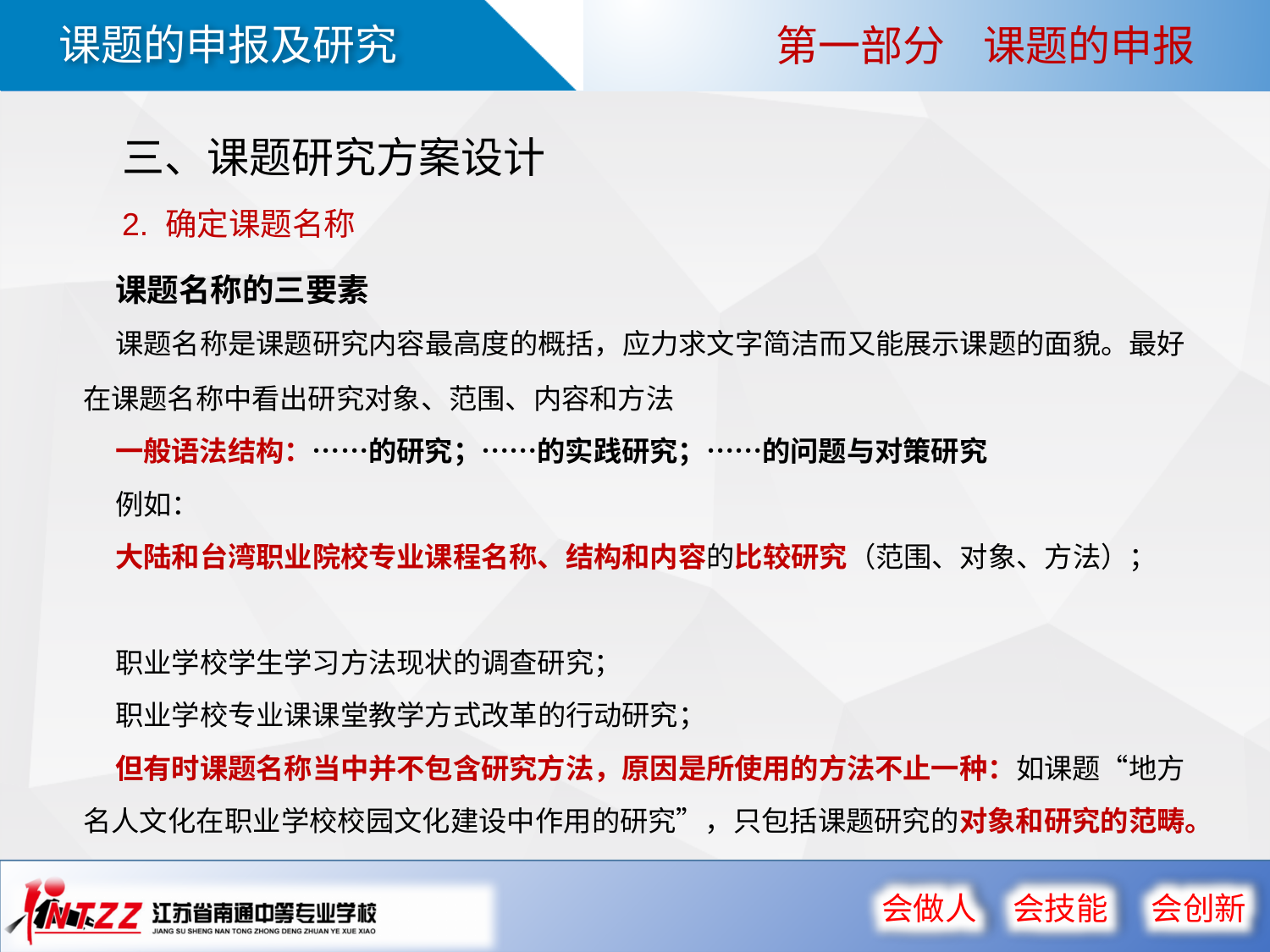

第一部分    课题的申报
三、课题研究方案设计
2. 确定课题名称
   课题名称的三要素
   课题名称是课题研究内容最高度的概括，应力求文字简洁而又能展示课题的面貌。最好在课题名称中看出研究对象、范围、内容和方法
    一般语法结构：……的研究；……的实践研究；……的问题与对策研究
    例如：
    大陆和台湾职业院校专业课程名称、结构和内容的比较研究（范围、对象、方法）；
    职业学校学生学习方法现状的调查研究；
    职业学校专业课课堂教学方式改革的行动研究；
    但有时课题名称当中并不包含研究方法，原因是所使用的方法不止一种：如课题“地方名人文化在职业学校校园文化建设中作用的研究”，只包括课题研究的对象和研究的范畴。